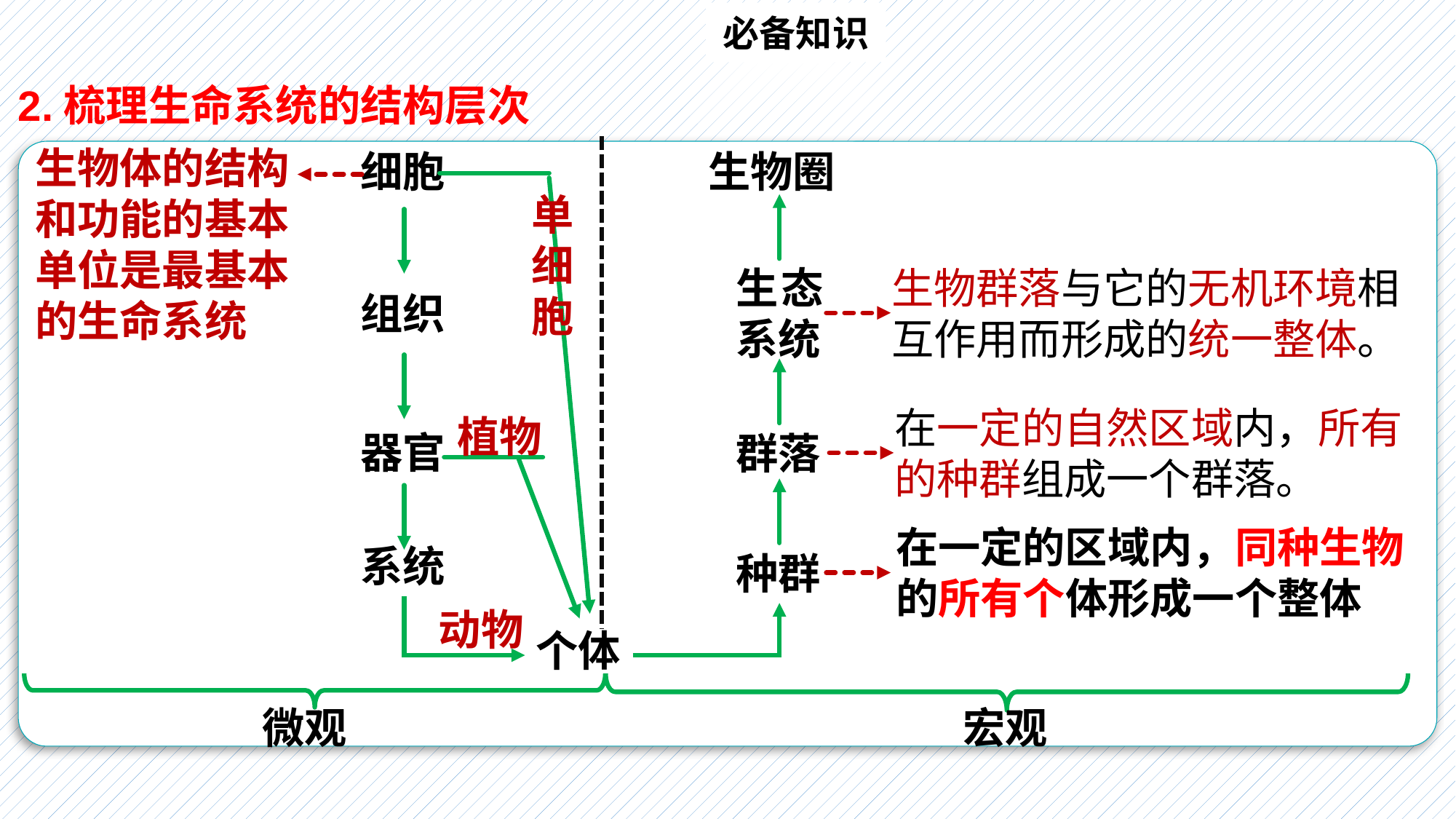

必备知识
2.梳理生命系统的结构层次
生物体的结构和功能的基本单位是最基本的生命系统
细胞
生物圈

单细胞
生态系统
生物群落与它的无机环境相互作用而形成的统一整体。
组织

在一定的自然区域内，所有的种群组成一个群落。

植物
器官
群落
在一定的区域内，同种生物的所有个体形成一个整体
系统
种群
动物
个体
微观
宏观